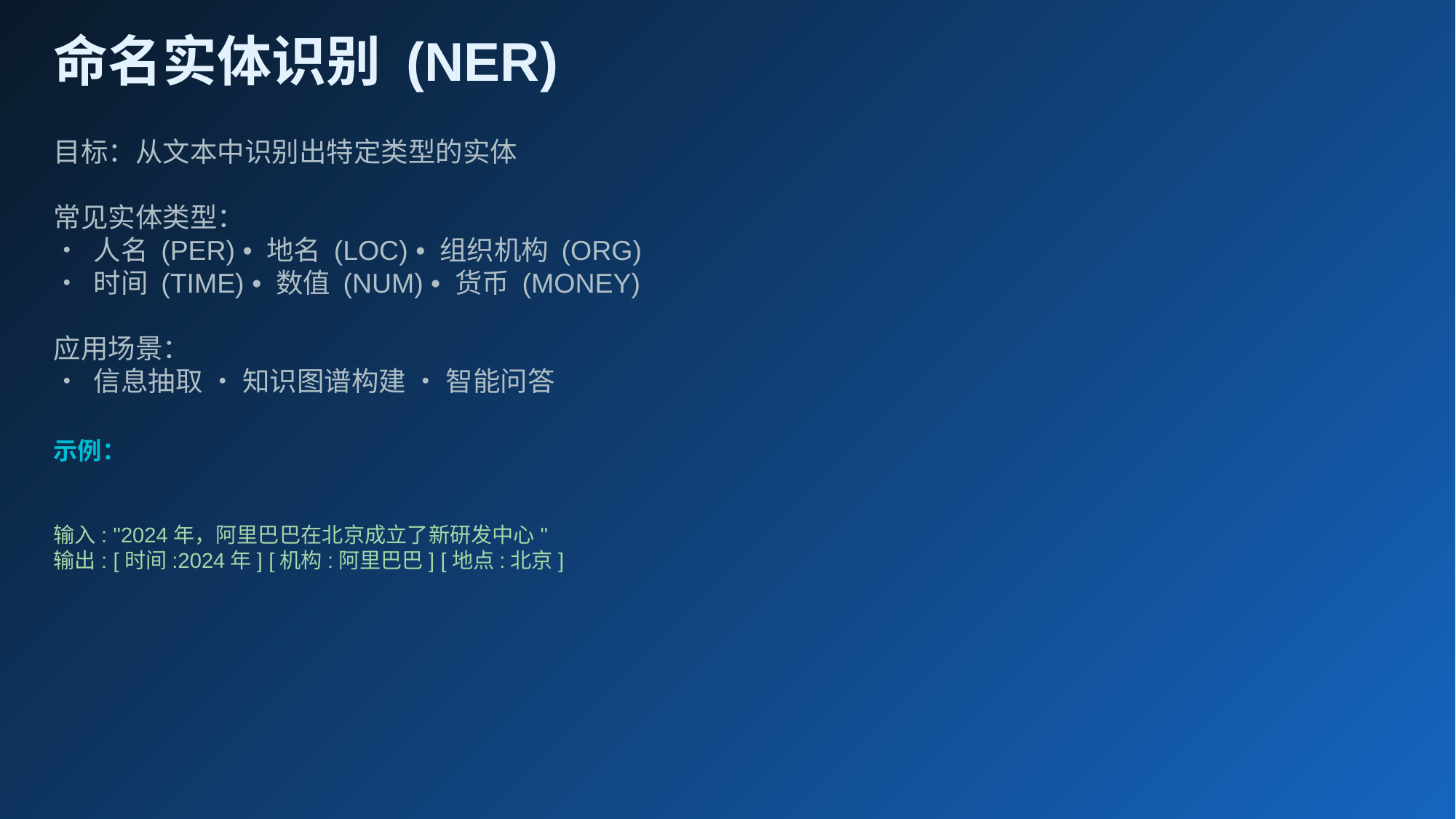

命名实体识别 (NER)
目标：从文本中识别出特定类型的实体

常见实体类型：
• 人名 (PER) • 地名 (LOC) • 组织机构 (ORG)
• 时间 (TIME) • 数值 (NUM) • 货币 (MONEY)

应用场景：
• 信息抽取 • 知识图谱构建 • 智能问答
示例：
输入: "2024年，阿里巴巴在北京成立了新研发中心"
输出: [时间:2024年] [机构:阿里巴巴] [地点:北京]